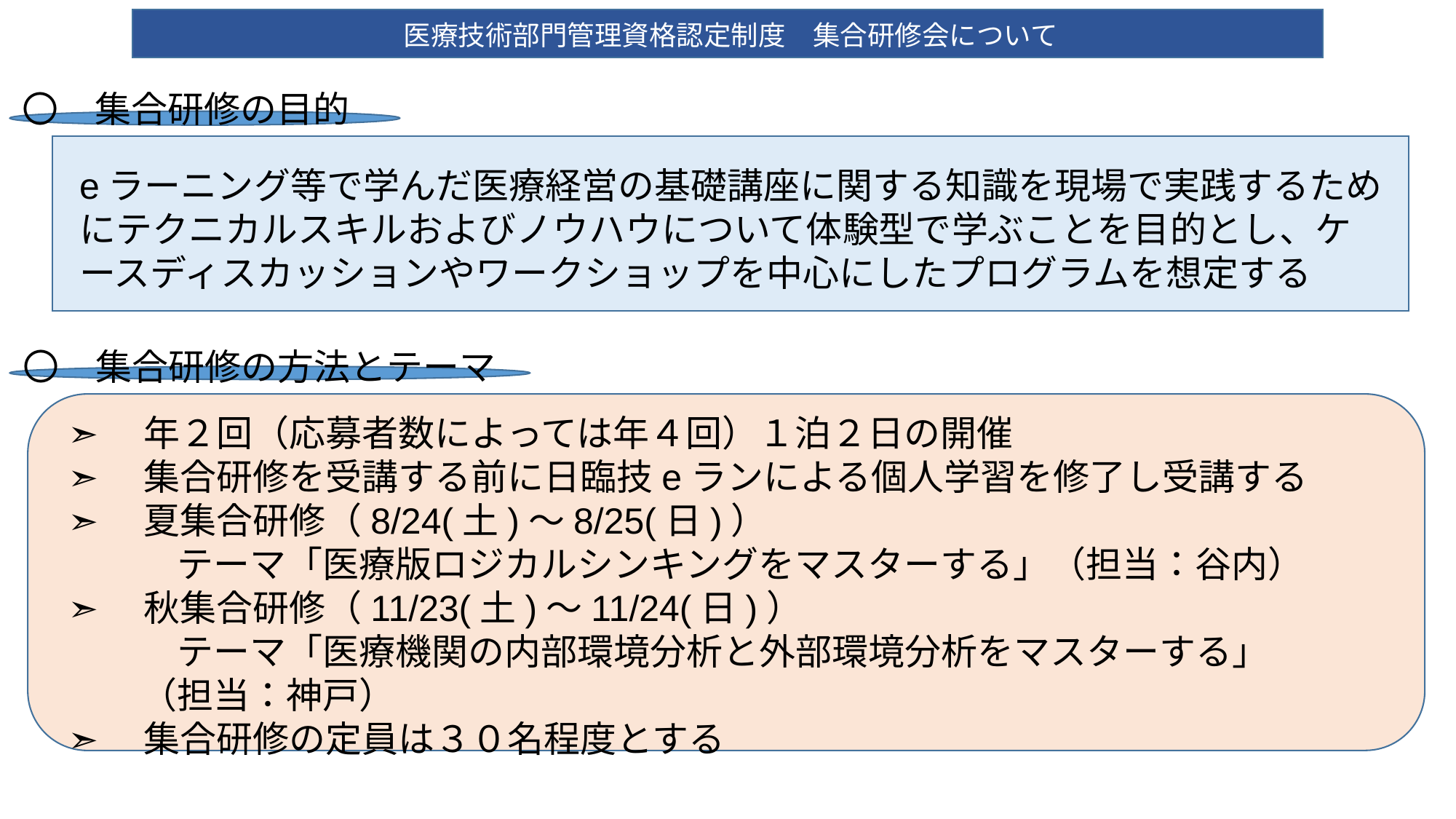

医療技術部門管理資格認定制度　集合研修会について
〇　集合研修の目的

eラーニング等で学んだ医療経営の基礎講座に関する知識を現場で実践するため
にテクニカルスキルおよびノウハウについて体験型で学ぶことを目的とし、ケ
ースディスカッションやワークショップを中心にしたプログラムを想定する
〇　集合研修の方法とテーマ

➣　年２回（応募者数によっては年４回）１泊２日の開催
➣　集合研修を受講する前に日臨技eランによる個人学習を修了し受講する
➣　夏集合研修（8/24(土)～8/25(日)）
　　　テーマ「医療版ロジカルシンキングをマスターする」（担当：谷内）
➣　秋集合研修（11/23(土)～11/24(日)）
　　　テーマ「医療機関の内部環境分析と外部環境分析をマスターする」
　　（担当：神戸）
➣　集合研修の定員は３０名程度とする